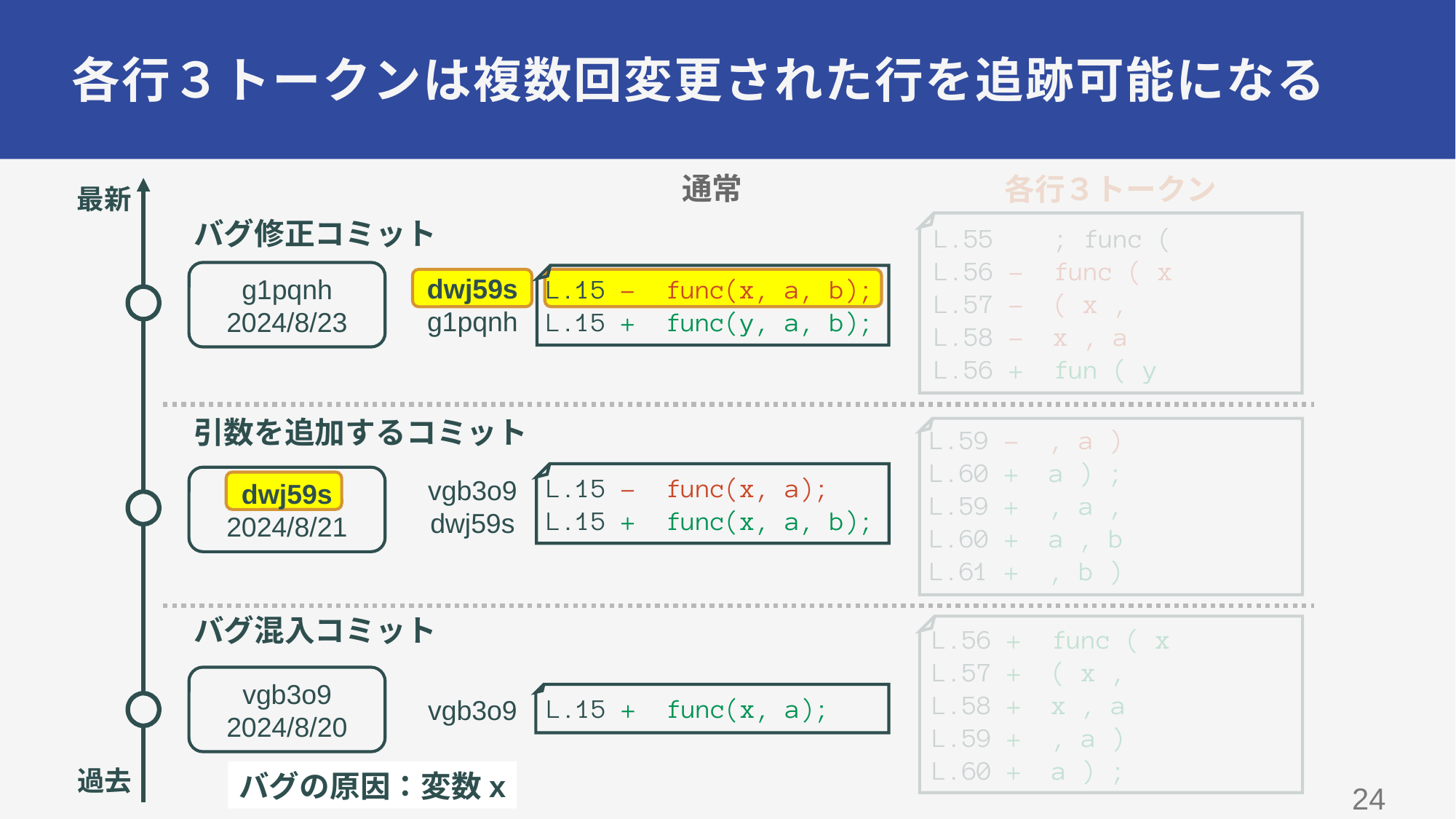

# 各行３トークンは複数回変更された行を追跡可能になる
通常
各行３トークン
最新
バグ修正コミット

L.55    ; func (
L.56 -  func ( x
L.57 -  ( x ,
L.58 -  x , a
L.56 +  fun ( y
g1pqnh
2024/8/23

dwj59s
g1pqnh
L.15 -  func(x, a, b);
L.15 +  func(y, a, b);

引数を追加するコミット
L.59 -  , a )
L.60 +  a ) ;
L.59 +  , a ,
L.60 +  a , b
L.61 +  , b )

L.15 -  func(x, a);
L.15 +  func(x, a, b);
dwj59s
2024/8/21
vgb3o9
dwj59s

バグ混入コミット

L.56 +  func ( x
L.57 +  ( x ,
L.58 +  x , a
L.59 +  , a )
L.60 +  a ) ;
vgb3o9
2024/8/20

L.15 +  func(x, a);
vgb3o9

過去
バグの原因：変数x
24